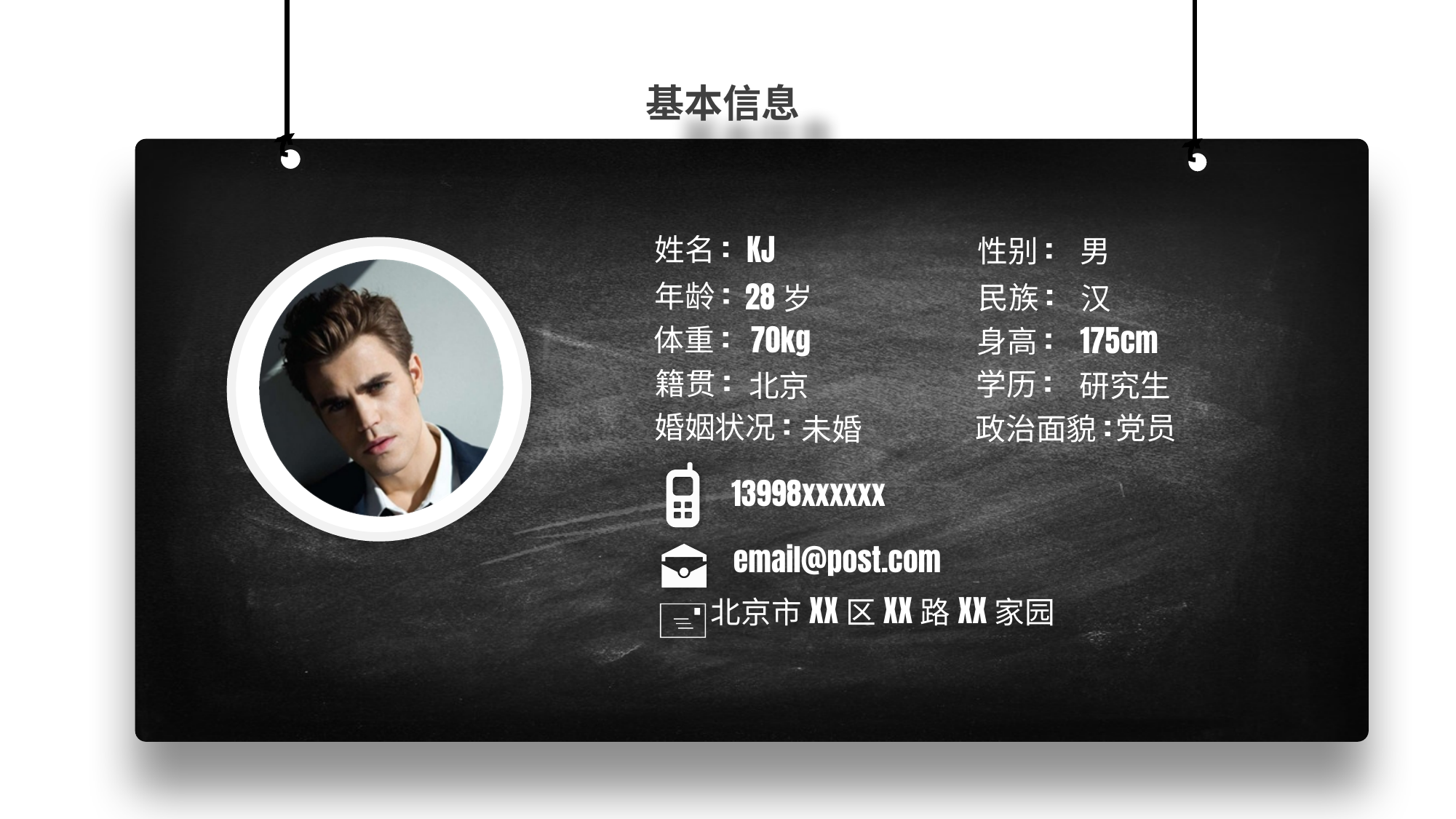

基本信息
姓名:
KJ
性别:
男

年龄:
民族:
28岁
汉
体重:
70kg
身高:
175cm
籍贯:
学历:
北京
研究生
婚姻状况:
党员
政治面貌:
未婚

13998xxxxxx
email@post.com

北京市XX区XX路XX家园